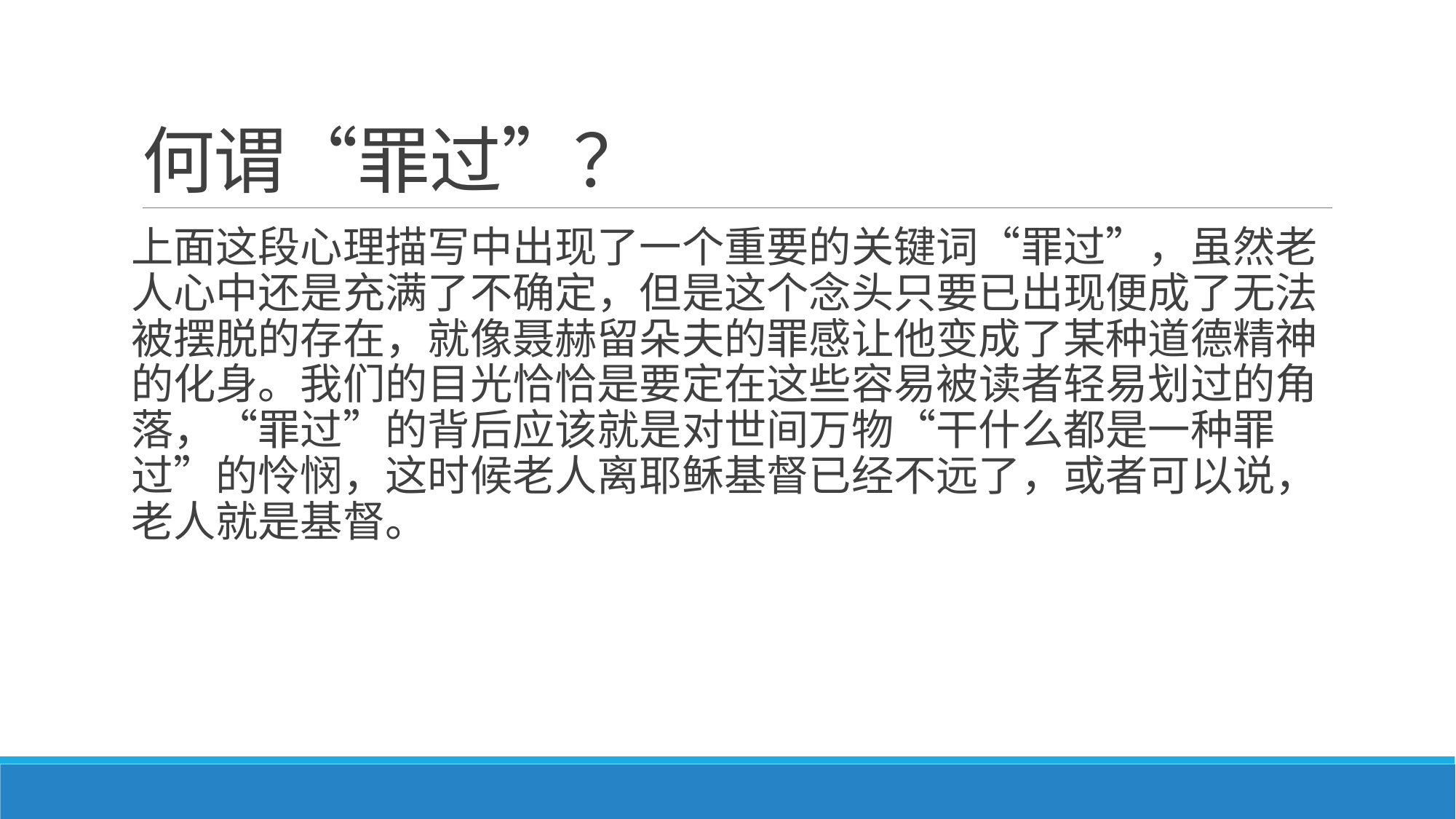

# 何谓“罪过”？
上面这段心理描写中出现了一个重要的关键词“罪过”，虽然老人心中还是充满了不确定，但是这个念头只要已出现便成了无法被摆脱的存在，就像聂赫留朵夫的罪感让他变成了某种道德精神的化身。我们的目光恰恰是要定在这些容易被读者轻易划过的角落，“罪过”的背后应该就是对世间万物“干什么都是一种罪过”的怜悯，这时候老人离耶稣基督已经不远了，或者可以说，老人就是基督。